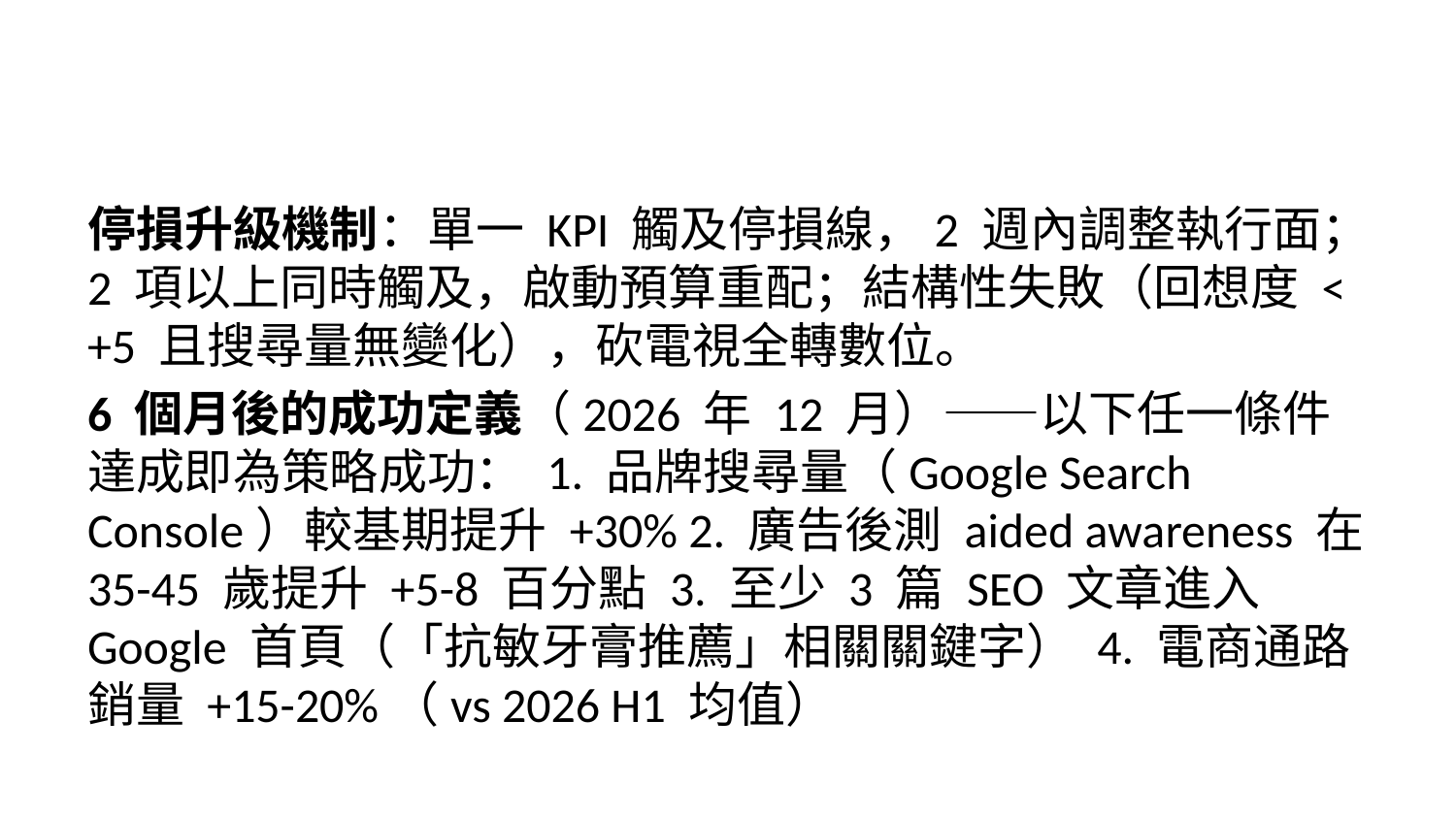

停損升級機制：單一 KPI 觸及停損線，2 週內調整執行面；2 項以上同時觸及，啟動預算重配；結構性失敗（回想度 < +5 且搜尋量無變化），砍電視全轉數位。
6 個月後的成功定義（2026 年 12 月）——以下任一條件達成即為策略成功： 1. 品牌搜尋量（Google Search Console）較基期提升 +30% 2. 廣告後測 aided awareness 在 35-45 歲提升 +5-8 百分點 3. 至少 3 篇 SEO 文章進入 Google 首頁（「抗敏牙膏推薦」相關關鍵字） 4. 電商通路銷量 +15-20%（vs 2026 H1 均值）